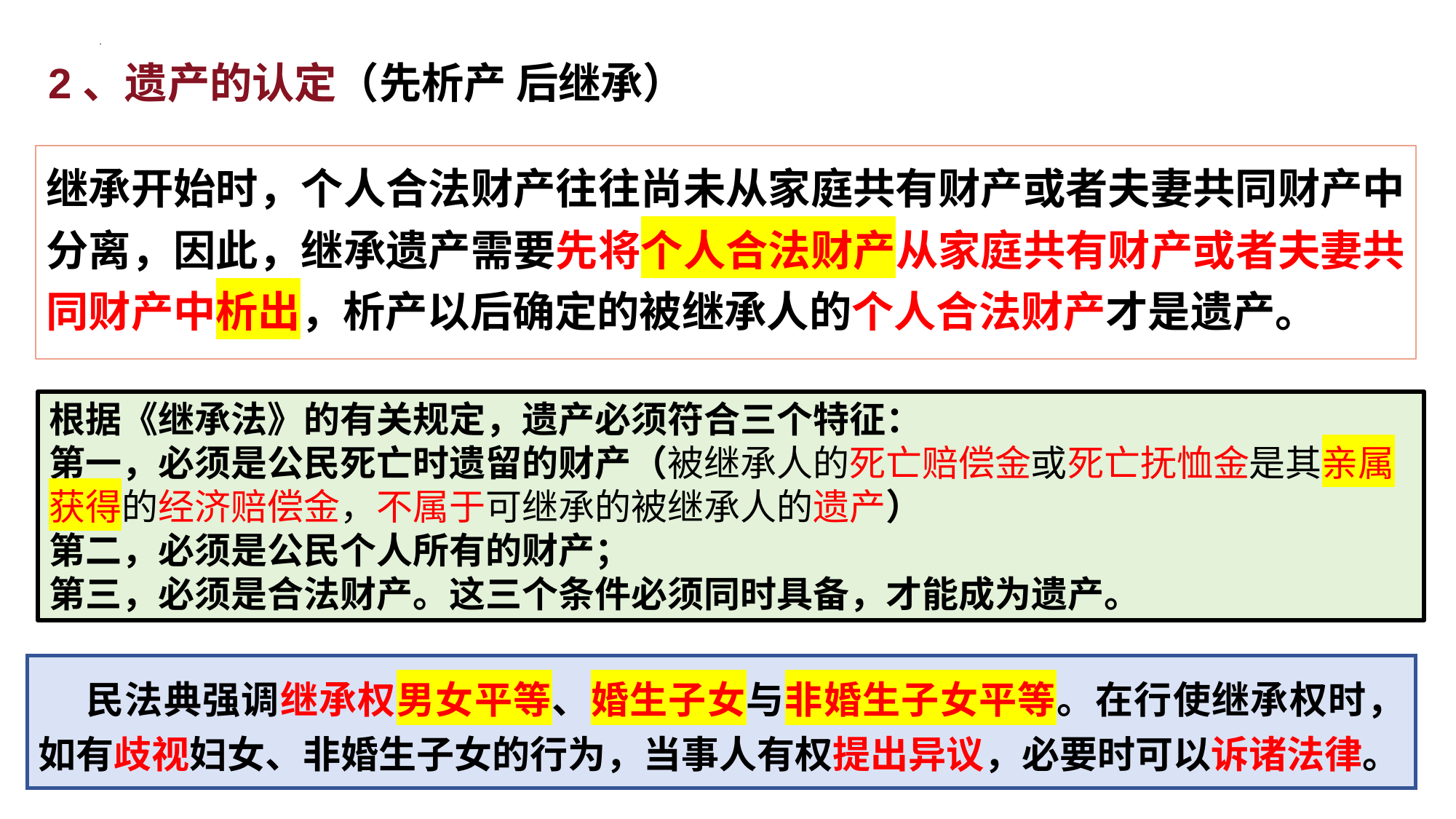

2、遗产的认定（先析产 后继承）
继承开始时，个人合法财产往往尚未从家庭共有财产或者夫妻共同财产中分离，因此，继承遗产需要先将个人合法财产从家庭共有财产或者夫妻共同财产中析出，析产以后确定的被继承人的个人合法财产才是遗产。
根据《继承法》的有关规定，遗产必须符合三个特征：
第一，必须是公民死亡时遗留的财产（被继承人的死亡赔偿金或死亡抚恤金是其亲属获得的经济赔偿金，不属于可继承的被继承人的遗产）
第二，必须是公民个人所有的财产；
第三，必须是合法财产。这三个条件必须同时具备，才能成为遗产。
    民法典强调继承权男女平等、婚生子女与非婚生子女平等。在行使继承权时，如有歧视妇女、非婚生子女的行为，当事人有权提出异议，必要时可以诉诸法律。